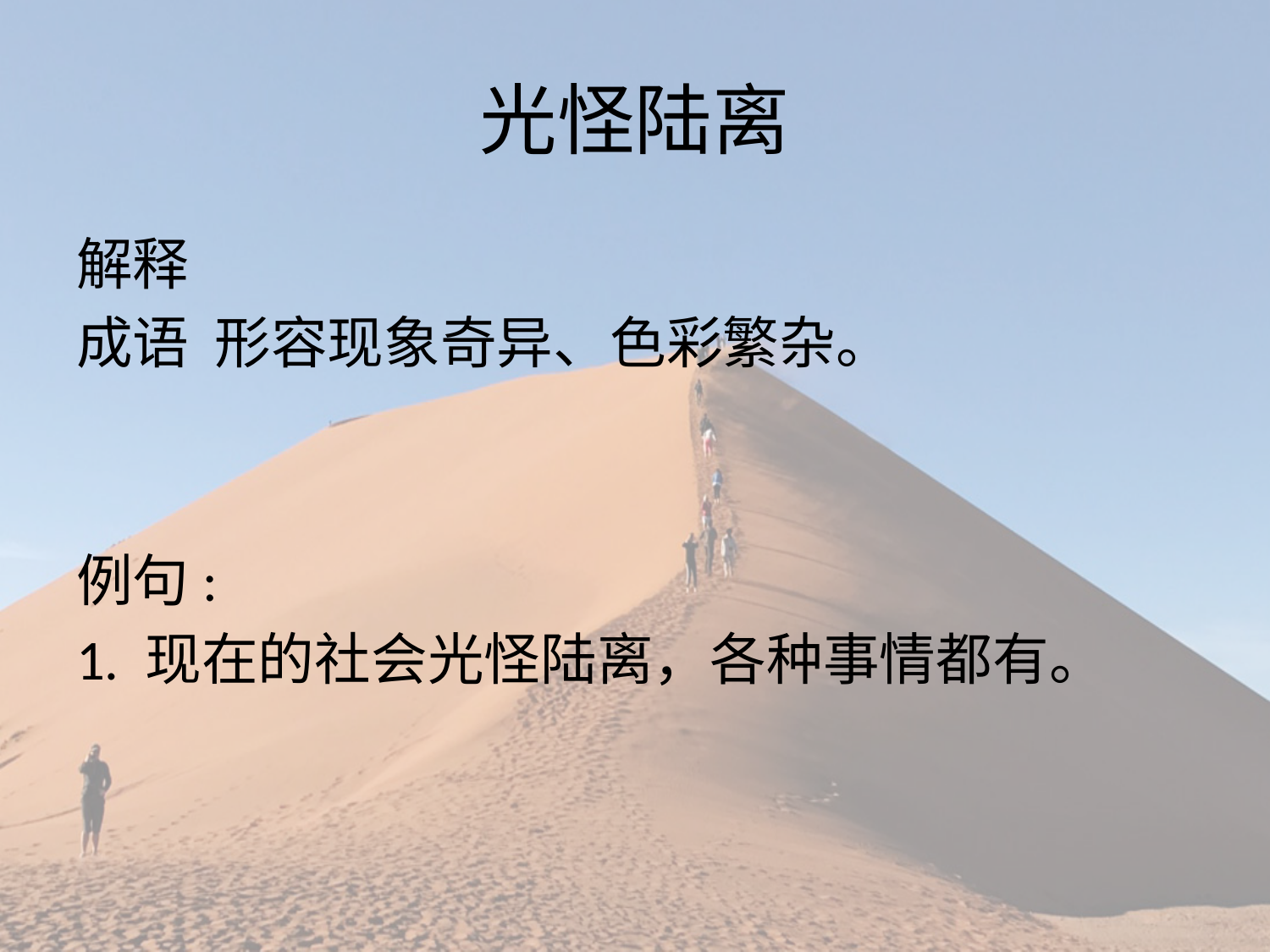

# 光怪陆离
解释
成语  形容现象奇异、色彩繁杂。

例句:
1. 现在的社会光怪陆离，各种事情都有。